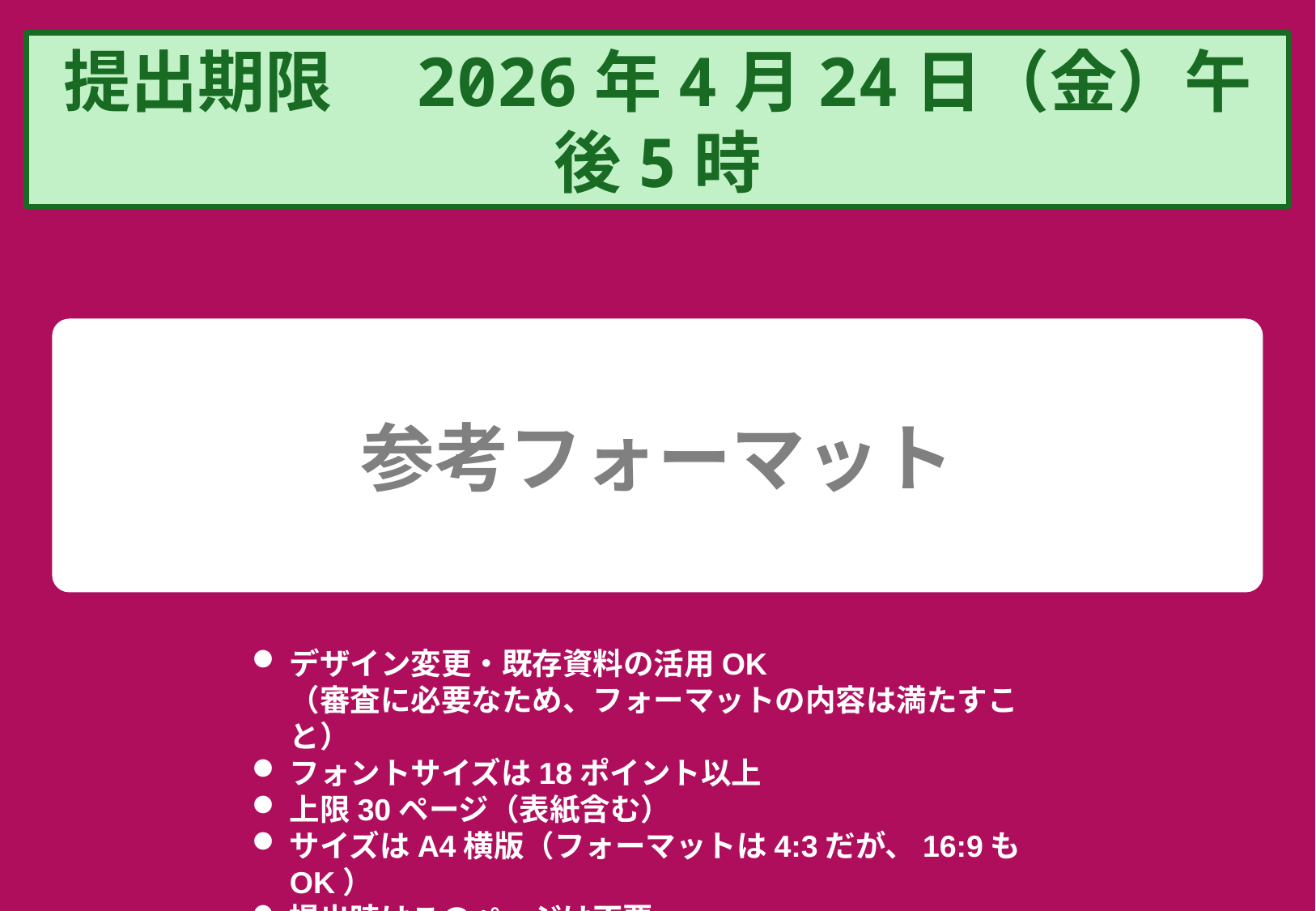

提出期限　2026年4月24日（金）午後5時
参考フォーマット
デザイン変更・既存資料の活用OK
（審査に必要なため、フォーマットの内容は満たすこと）
フォントサイズは18ポイント以上
上限30ページ（表紙含む）
サイズはA4横版（フォーマットは4:3だが、16:9もOK）
提出時はこのページは不要